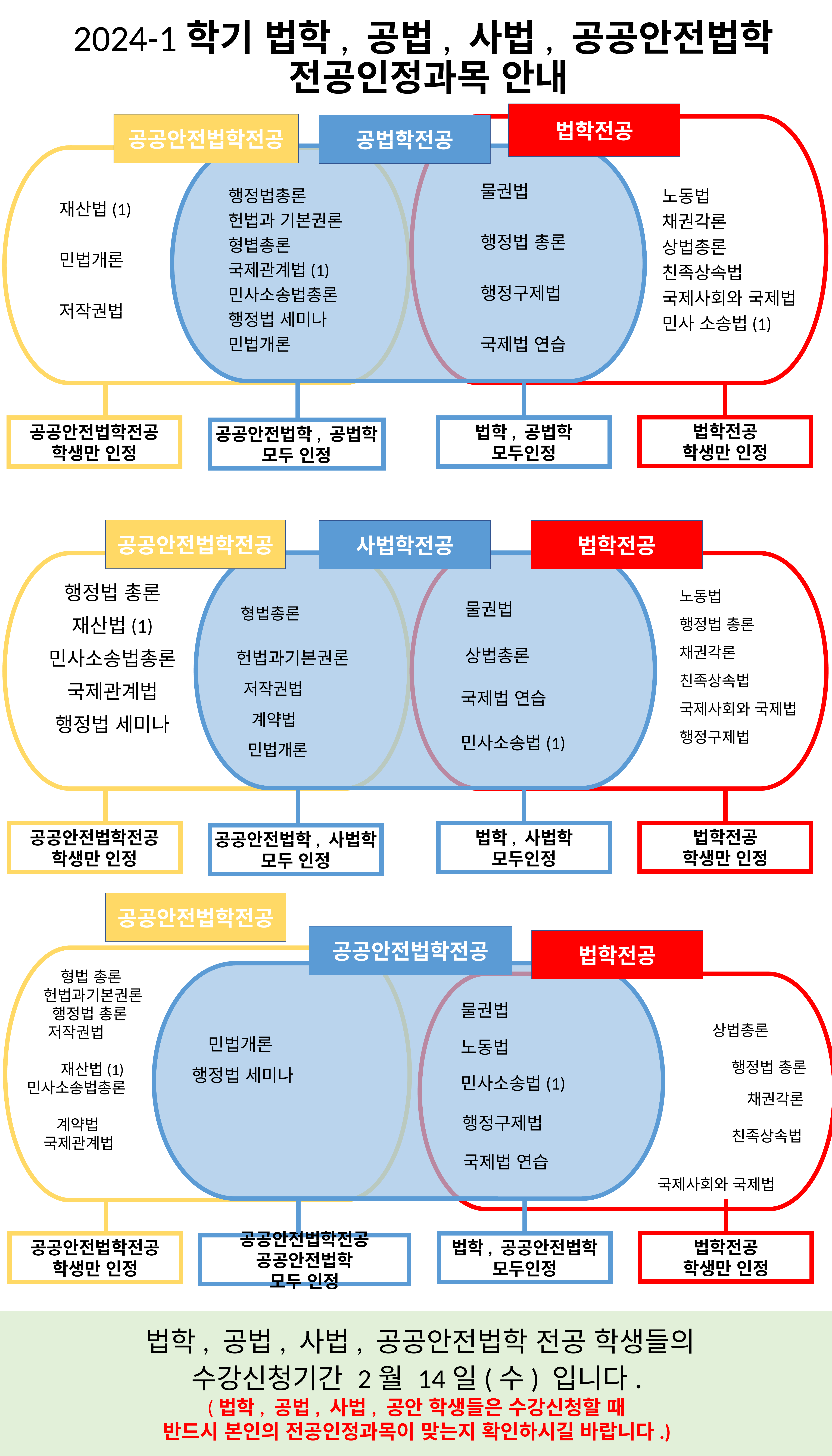

# 2024-1학기 법학, 공법, 사법, 공공안전법학 전공인정과목 안내
법학전공
공공안전법학전공
공법학전공

물권법

행정법 총론

행정구제법

국제법 연습

행정법총론
헌법과 기본권론
형볍총론
국제관계법(1)
민사소송법총론
행정법 세미나
민법개론
노동법
채권각론
상법총론
친족상속법
국제사회와 국제법
민사 소송법(1)

재산법(1)

민법개론

저작권법

특허법

법학전공
학생만 인정
공공안전법학전공
학생만 인정
법학, 공법학
모두인정
공공안전법학, 공법학
모두 인정
공공안전법학전공
사법학전공
법학전공

행정법 총론
재산법(1)
민사소송법총론
국제관계법
행정법 세미나

노동법
행정법 총론
채권각론
친족상속법
국제사회와 국제법
행정구제법

물권법
형법총론

특허법
상법총론

헌법과기본권론

저작권법

국제법 연습

계약법

민사소송법(1)
민법개론

법학전공
학생만 인정
공공안전법학전공
학생만 인정
법학, 사법학
모두인정
공공안전법학, 사법학
모두 인정
공공안전법학전공
공공안전법학전공
법학전공

       형법 총론
   헌법과기본권론
     행정법 총론
    저작권법

       재산법(1)
민사소송법총론

      계약법
   국제관계법

                                                                 상법총론

                                                                 행정법 총론

                                                                    채권각론

                                                                친족상속법

물권법

특허법
민법개론

노동법

행정법 세미나
민사소송법(1)
행정구제법
국제법 연습
국제사회와 국제법

법학전공
학생만 인정
공공안전법학전공
학생만 인정
법학, 공공안전법학
모두인정
공공안전법학전공 공공안전법학
모두 인정
 법학, 공법, 사법, 공공안전법학 전공 학생들의
수강신청기간 2월 14일(수) 입니다.
 (법학, 공법, 사법, 공안 학생들은 수강신청할 때
반드시 본인의 전공인정과목이 맞는지 확인하시길 바랍니다.)